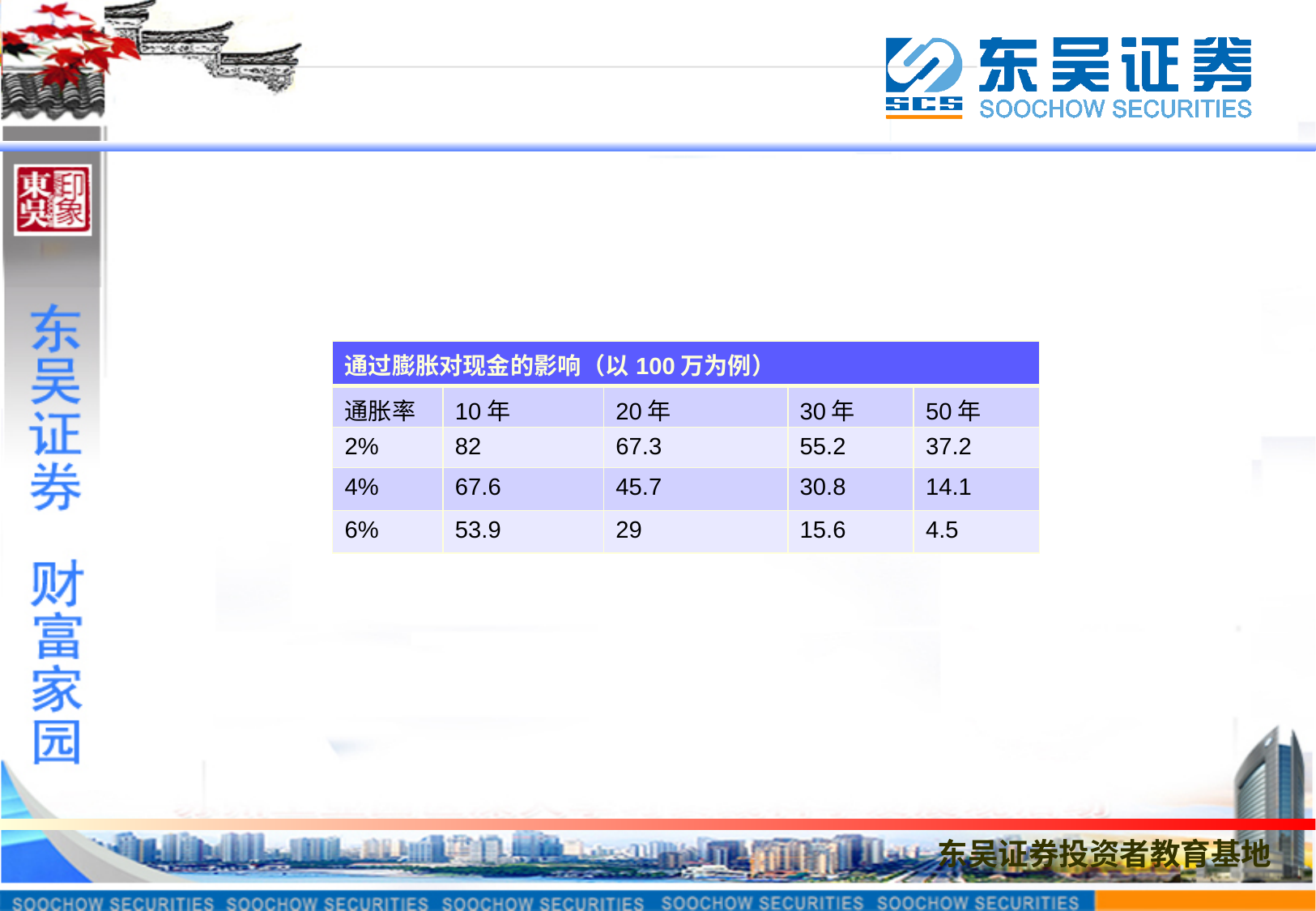

| 通过膨胀对现金的影响（以100万为例） |  |  |  |  |
| --- | --- | --- | --- | --- |
| 通胀率 | 10年 | 20年 | 30年 | 50年 |
| 2% | 82 | 67.3 | 55.2 | 37.2 |
| 4% | 67.6 | 45.7 | 30.8 | 14.1 |
| 6% | 53.9 | 29 | 15.6 | 4.5 |
东吴证券投资者教育基地